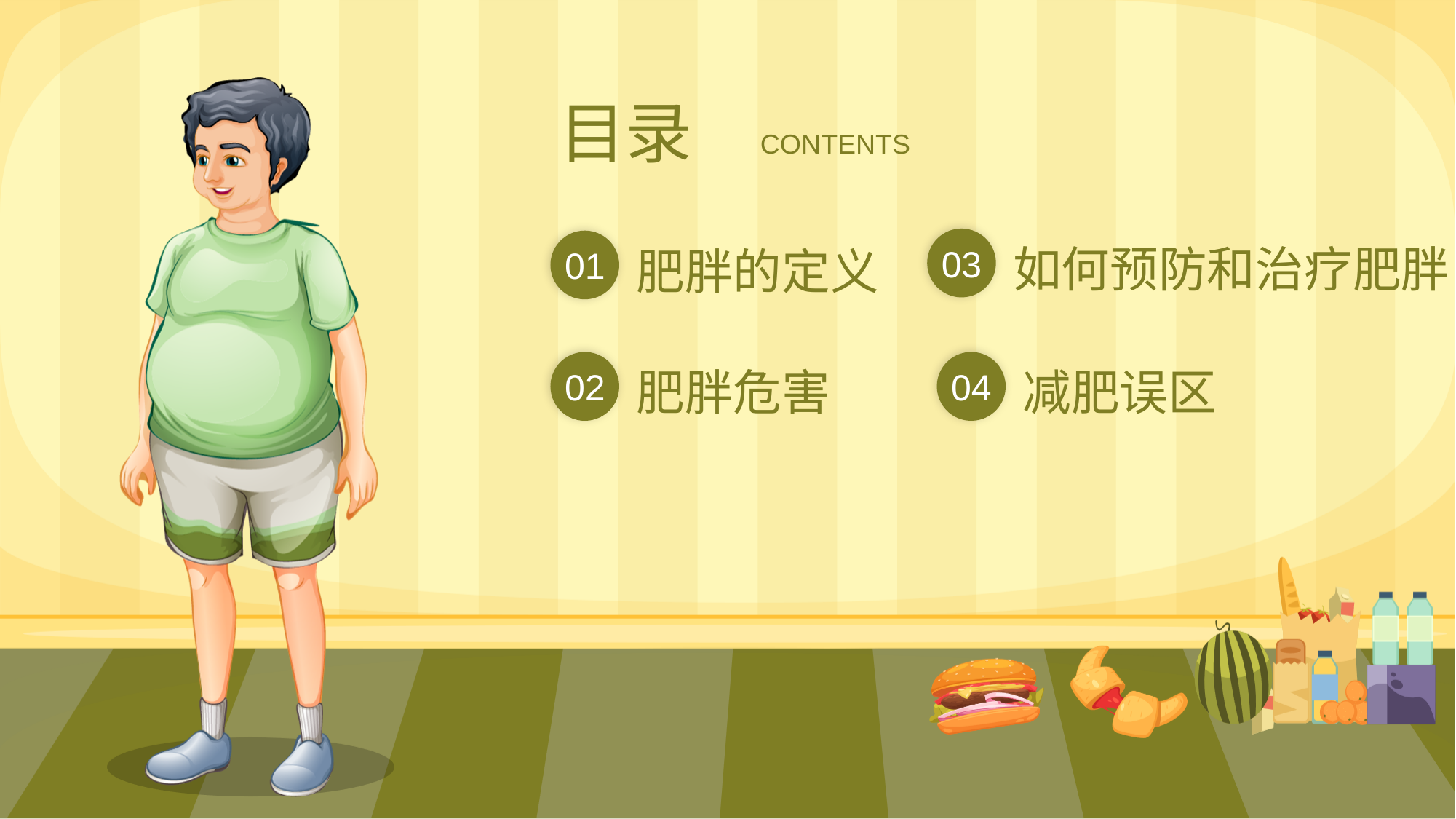

目录
CONTENTS
03
如何预防和治疗肥胖
01
肥胖的定义
02
肥胖危害
04
减肥误区